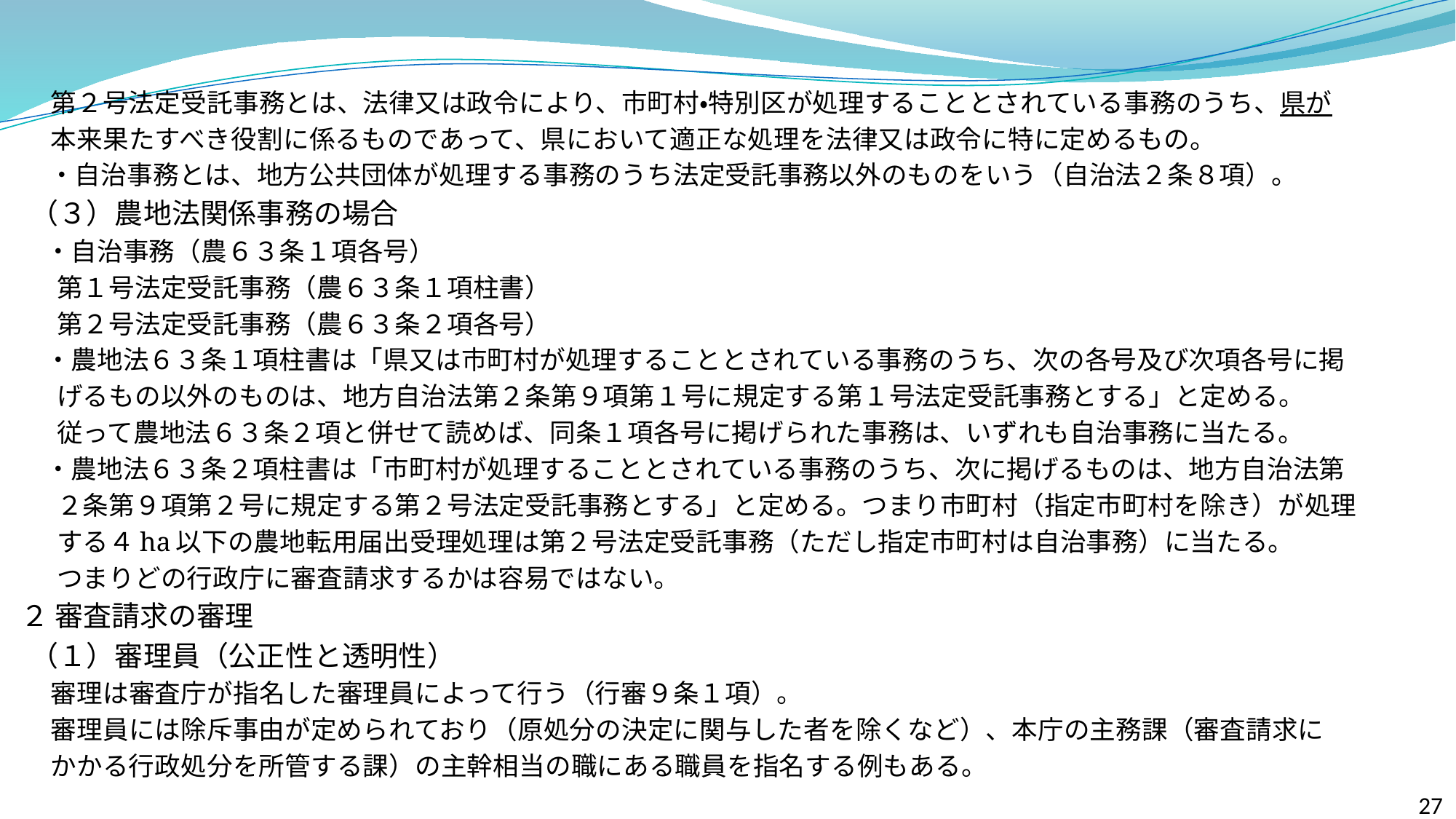

第２号法定受託事務とは、法律又は政令により、市町村・特別区が処理することとされている事務のうち、県が
       本来果たすべき役割に係るものであって、県において適正な処理を法律又は政令に特に定めるもの。
　   ・自治事務とは、地方公共団体が処理する事務のうち法定受託事務以外のものをいう（自治法２条８項）。
   （３）農地法関係事務の場合
      ・自治事務（農６３条１項各号）
        第１号法定受託事務（農６３条１項柱書）
        第２号法定受託事務（農６３条２項各号）
      ・農地法６３条１項柱書は「県又は市町村が処理することとされている事務のうち、次の各号及び次項各号に掲
        げるもの以外のものは、地方自治法第２条第９項第１号に規定する第１号法定受託事務とする」と定める。
        従って農地法６３条２項と併せて読めば、同条１項各号に掲げられた事務は、いずれも自治事務に当たる。
      ・農地法６３条２項柱書は「市町村が処理することとされている事務のうち、次に掲げるものは、地方自治法第
        ２条第９項第２号に規定する第２号法定受託事務とする」と定める。つまり市町村（指定市町村を除き）が処理
        する４ha以下の農地転用届出受理処理は第２号法定受託事務（ただし指定市町村は自治事務）に当たる。
        つまりどの行政庁に審査請求するかは容易ではない。
  ２ 審査請求の審理
   （１）審理員（公正性と透明性）
       審理は審査庁が指名した審理員によって行う（行審９条１項）。
       審理員には除斥事由が定められており（原処分の決定に関与した者を除くなど）、本庁の主務課（審査請求に
       かかる行政処分を所管する課）の主幹相当の職にある職員を指名する例もある。

27